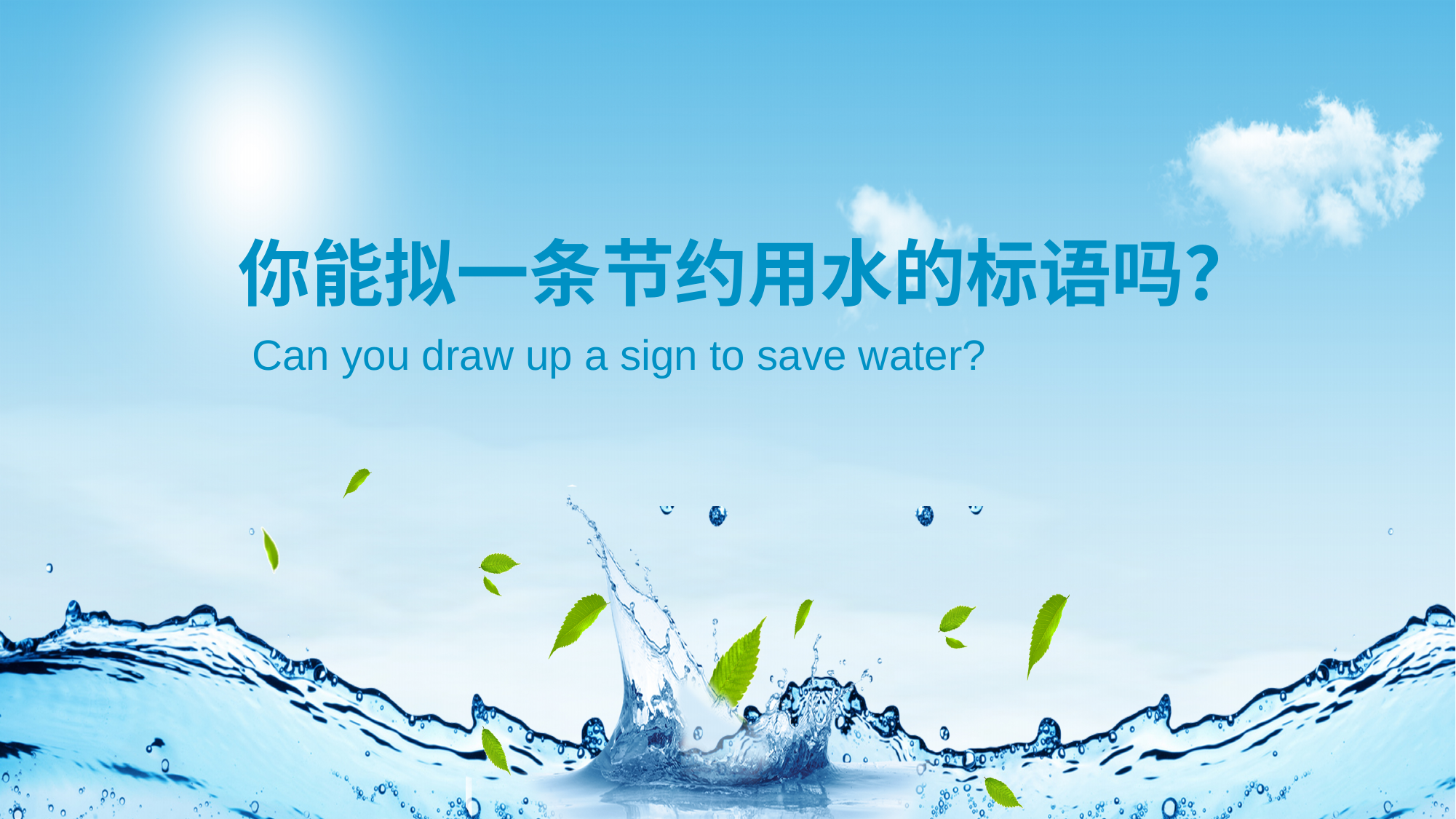

你能拟一条节约用水的标语吗？
Can you draw up a sign to save water?